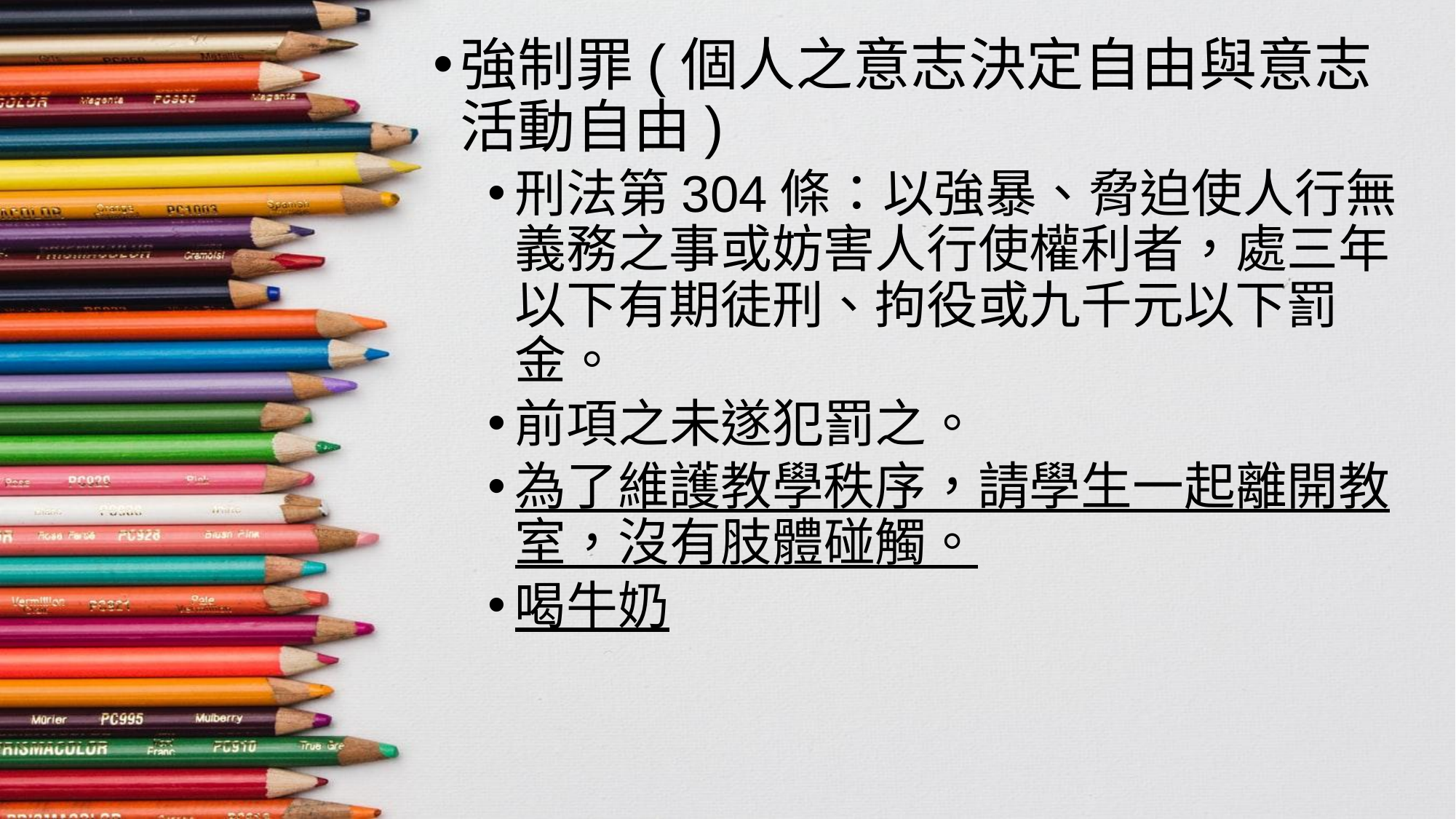

強制罪(個人之意志決定自由與意志活動自由)
刑法第304條：以強暴、脅迫使人行無義務之事或妨害人行使權利者，處三年以下有期徒刑、拘役或九千元以下罰金。
前項之未遂犯罰之。
為了維護教學秩序，請學生一起離開教室，沒有肢體碰觸。
喝牛奶